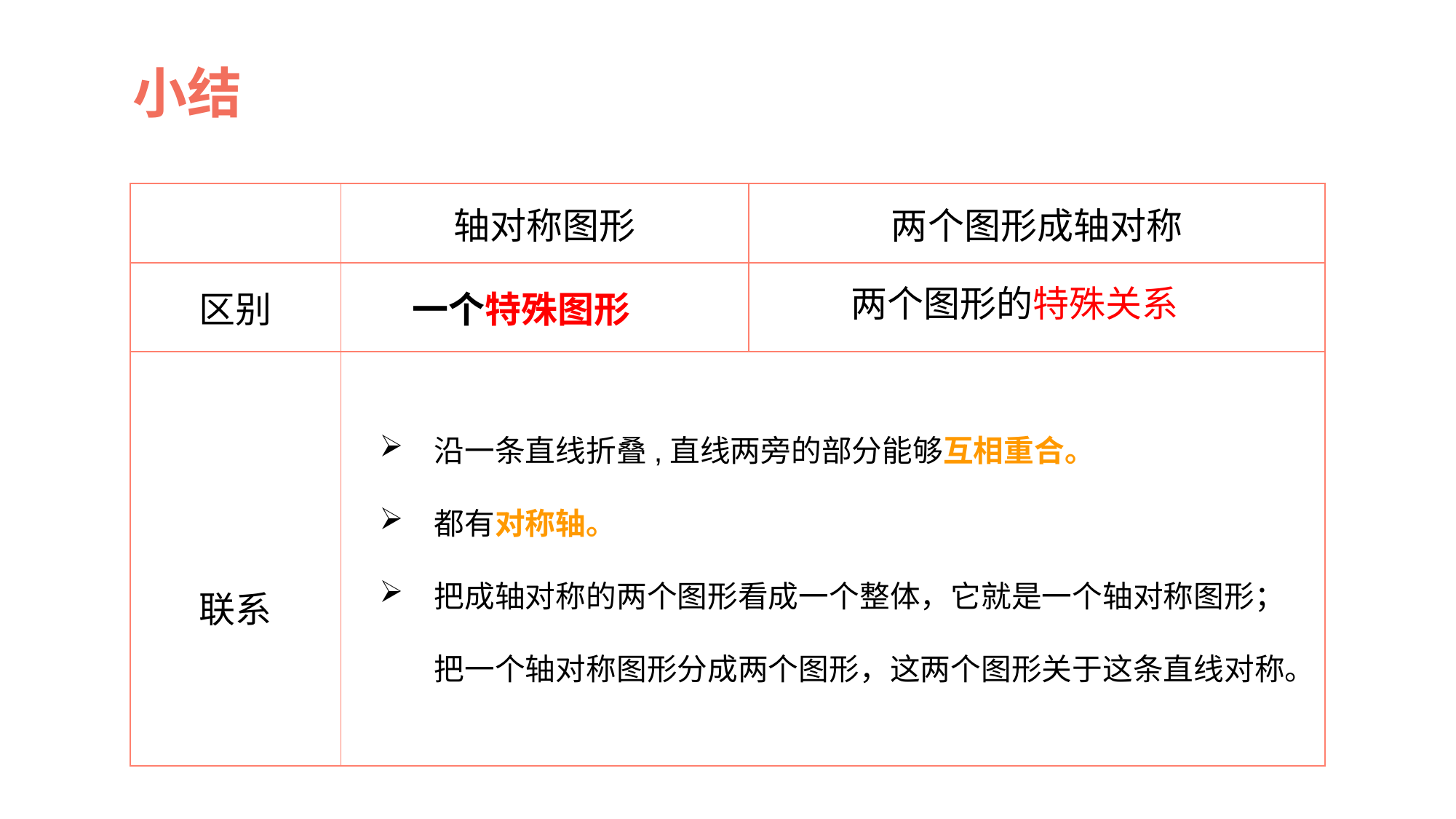

小结
|  | 轴对称图形 | 两个图形成轴对称 |
| --- | --- | --- |
| 区别 |  |  |
| 联系 |  |  |
两个图形的特殊关系
一个特殊图形
沿一条直线折叠,直线两旁的部分能够互相重合。
都有对称轴。
把成轴对称的两个图形看成一个整体，它就是一个轴对称图形；把一个轴对称图形分成两个图形，这两个图形关于这条直线对称。